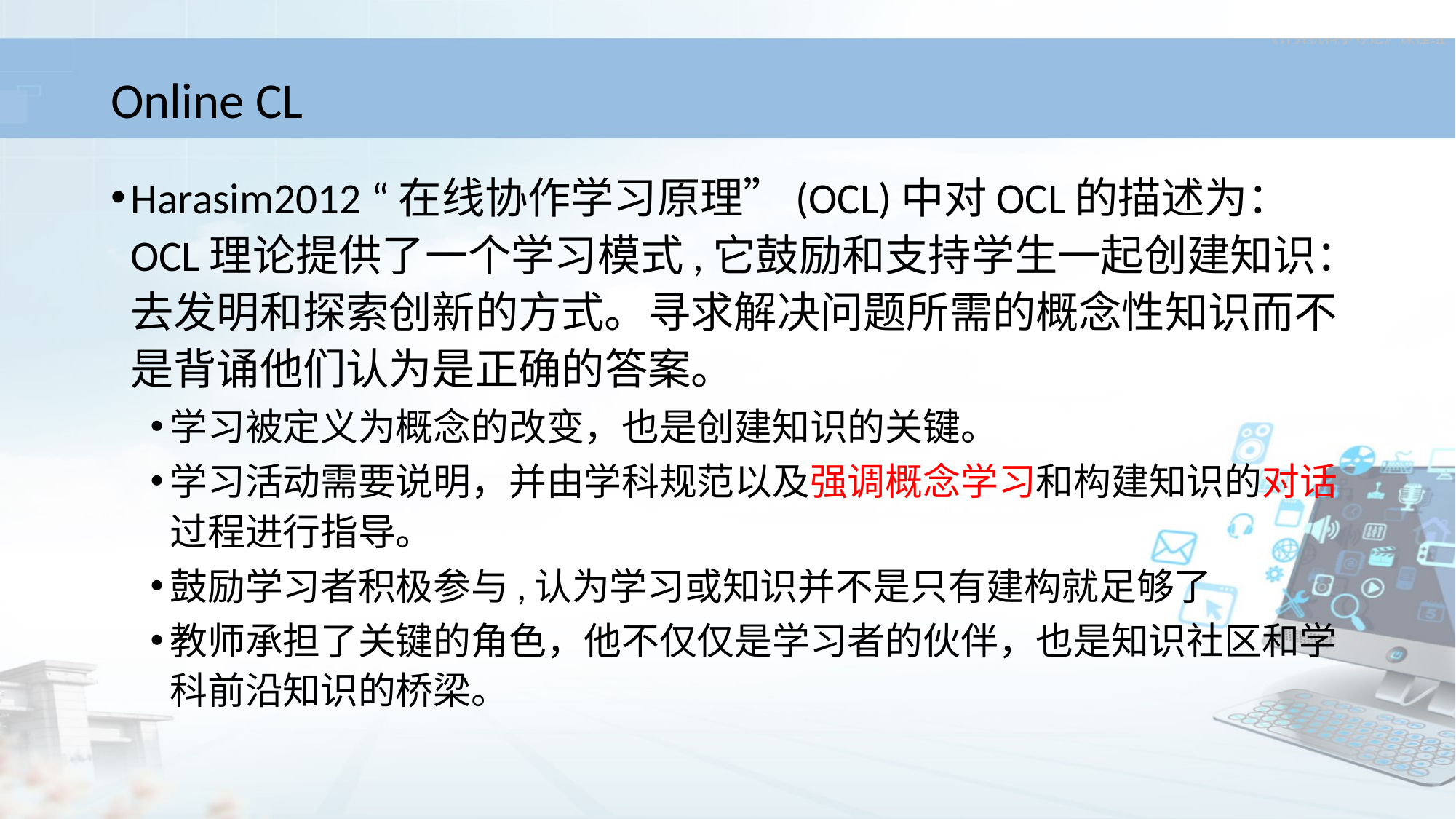

# Online CL
Harasim2012 “在线协作学习原理”(OCL)中对OCL的描述为：
OCL理论提供了一个学习模式,它鼓励和支持学生一起创建知识：去发明和探索创新的方式。寻求解决问题所需的概念性知识而不是背诵他们认为是正确的答案。
学习被定义为概念的改变，也是创建知识的关键。
学习活动需要说明，并由学科规范以及强调概念学习和构建知识的对话过程进行指导。
鼓励学习者积极参与,认为学习或知识并不是只有建构就足够了
教师承担了关键的角色，他不仅仅是学习者的伙伴，也是知识社区和学科前沿知识的桥梁。